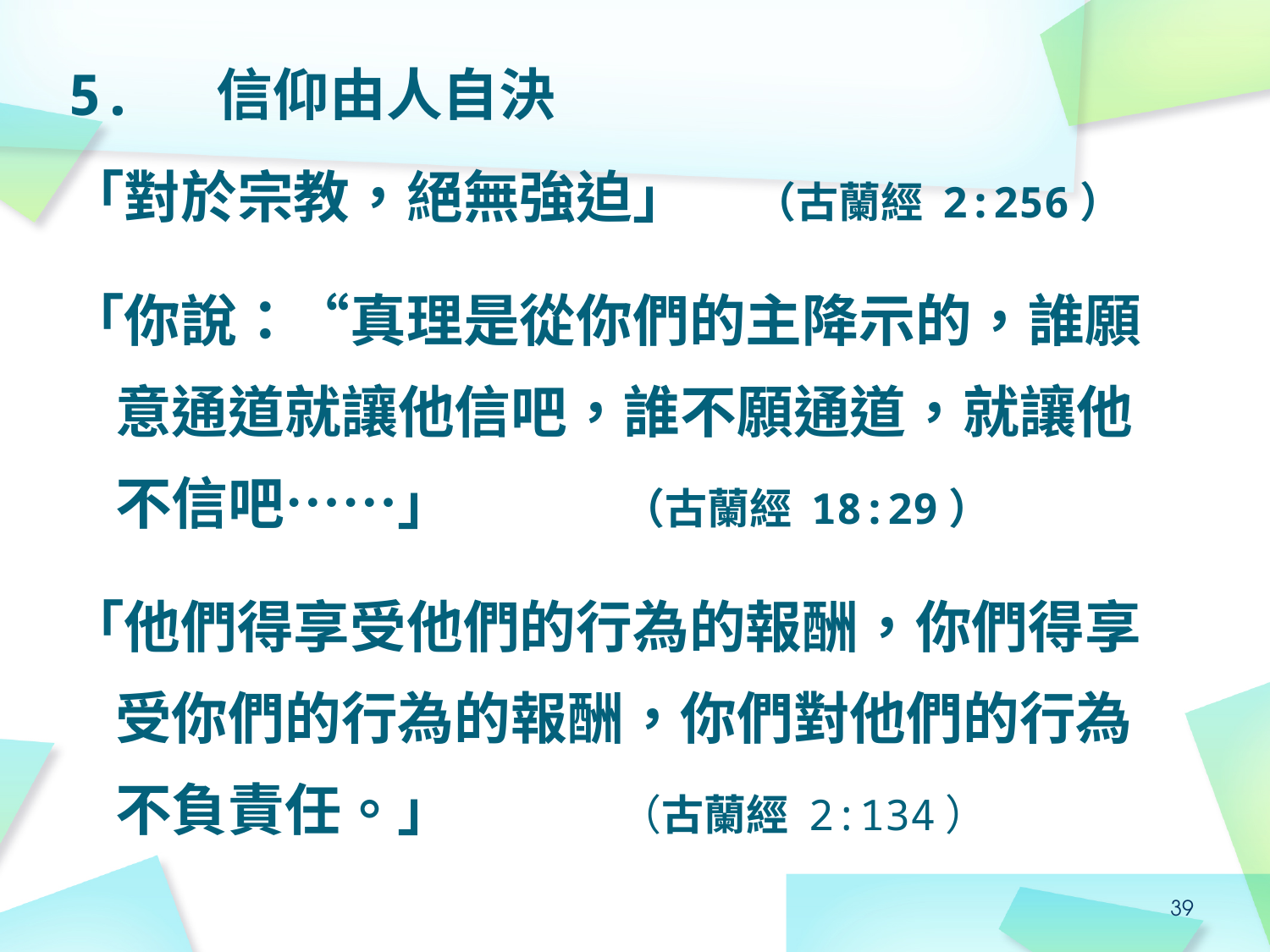

5.  信仰由人自決
「對於宗教，絕無強迫」     （古蘭經 2:256）
「你說：“真理是從你們的主降示的，誰願意通道就讓他信吧，誰不願通道，就讓他不信吧……」             （古蘭經 18:29）
「他們得享受他們的行為的報酬，你們得享受你們的行為的報酬，你們對他們的行為不負責任。」             （古蘭經 2:134）
39